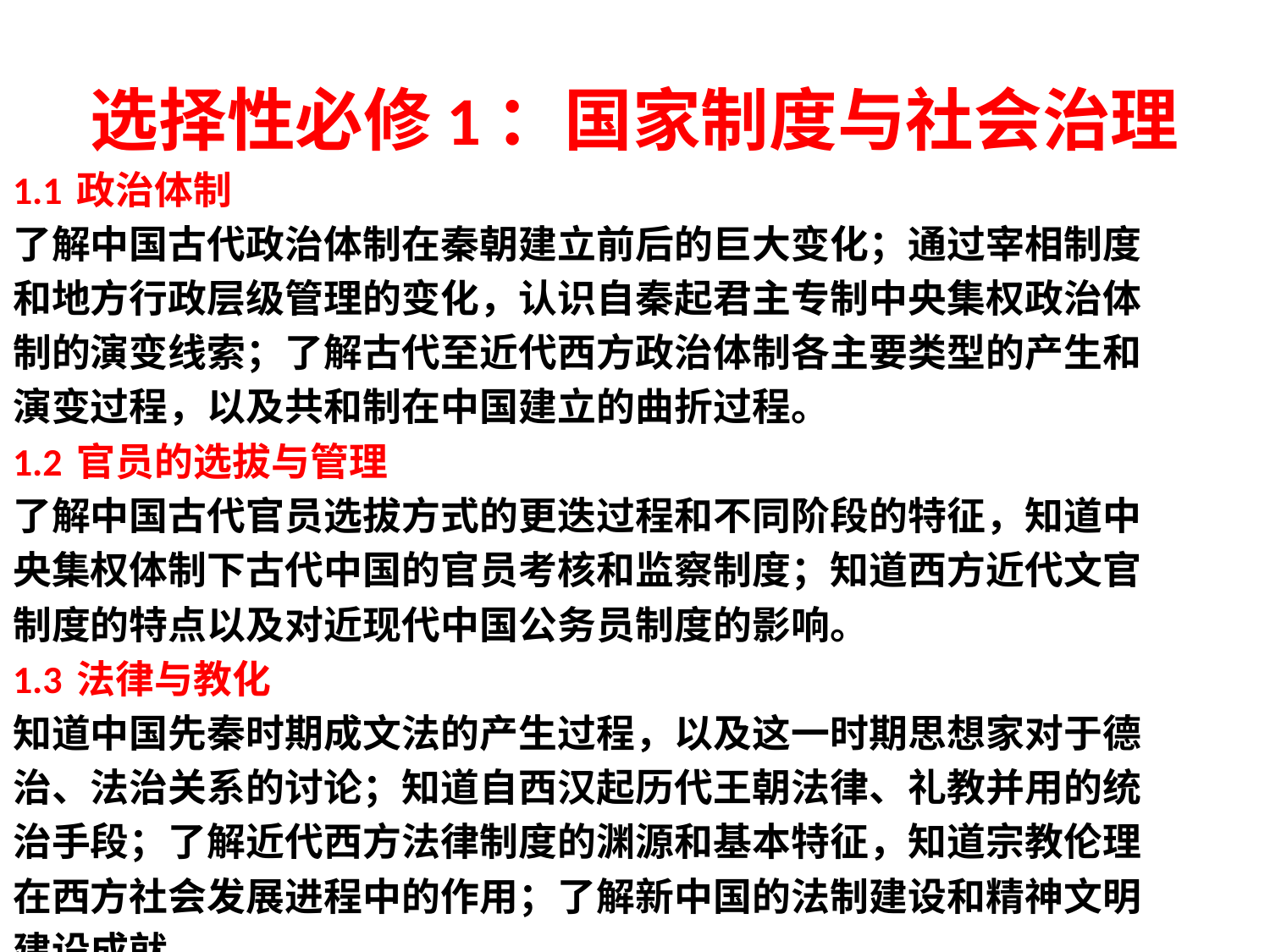

# 选择性必修1：国家制度与社会治理
1.1 政治体制
了解中国古代政治体制在秦朝建立前后的巨大变化；通过宰相制度
和地方行政层级管理的变化，认识自秦起君主专制中央集权政治体
制的演变线索；了解古代至近代西方政治体制各主要类型的产生和
演变过程，以及共和制在中国建立的曲折过程。
1.2 官员的选拔与管理
了解中国古代官员选拔方式的更迭过程和不同阶段的特征，知道中
央集权体制下古代中国的官员考核和监察制度；知道西方近代文官
制度的特点以及对近现代中国公务员制度的影响。
1.3 法律与教化
知道中国先秦时期成文法的产生过程，以及这一时期思想家对于德
治、法治关系的讨论；知道自西汉起历代王朝法律、礼教并用的统
治手段；了解近代西方法律制度的渊源和基本特征，知道宗教伦理
在西方社会发展进程中的作用；了解新中国的法制建设和精神文明
建设成就。